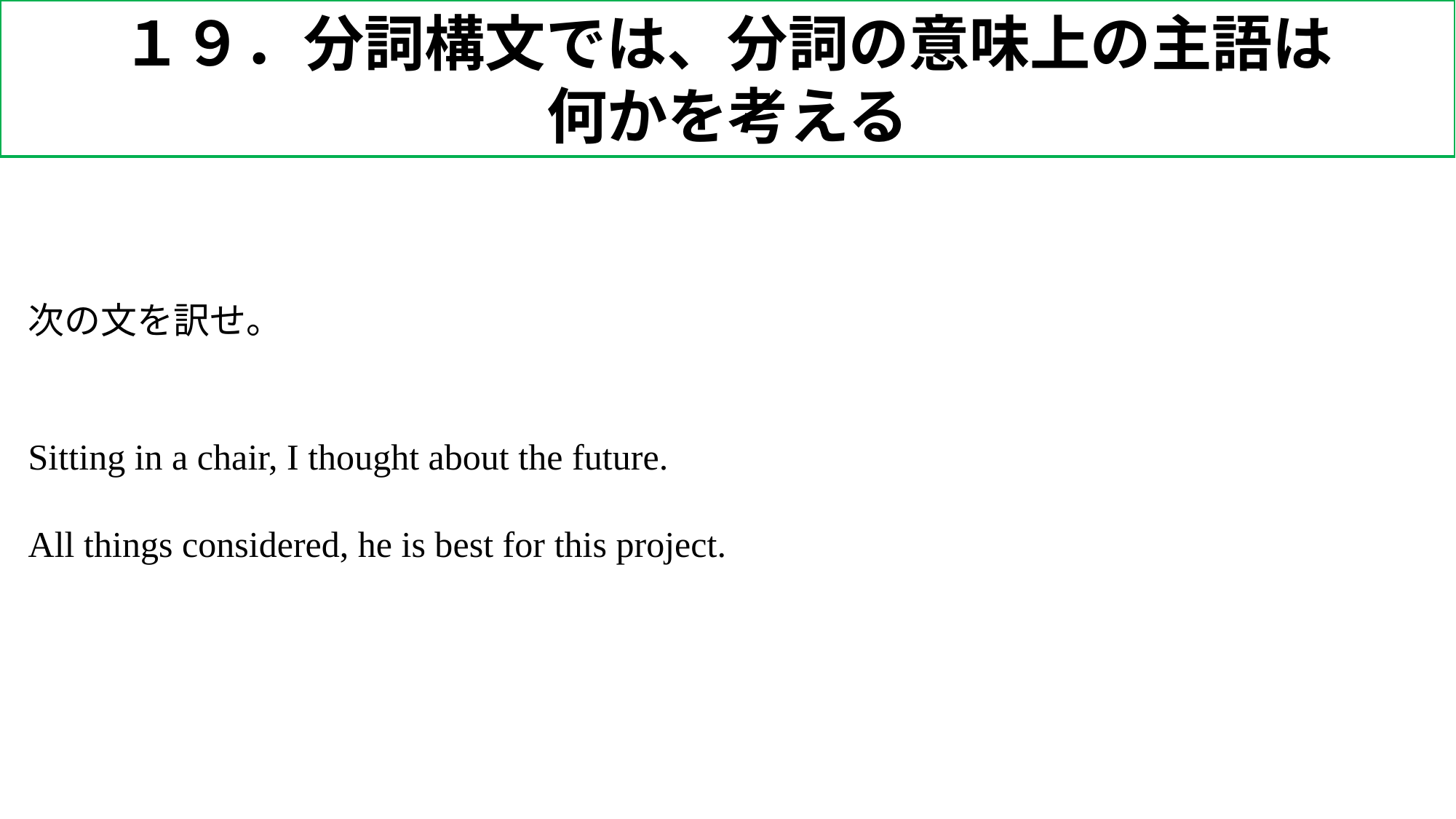

１９．分詞構文では、分詞の意味上の主語は
何かを考える
次の文を訳せ。
Sitting in a chair, I thought about the future.

All things considered, he is best for this project.